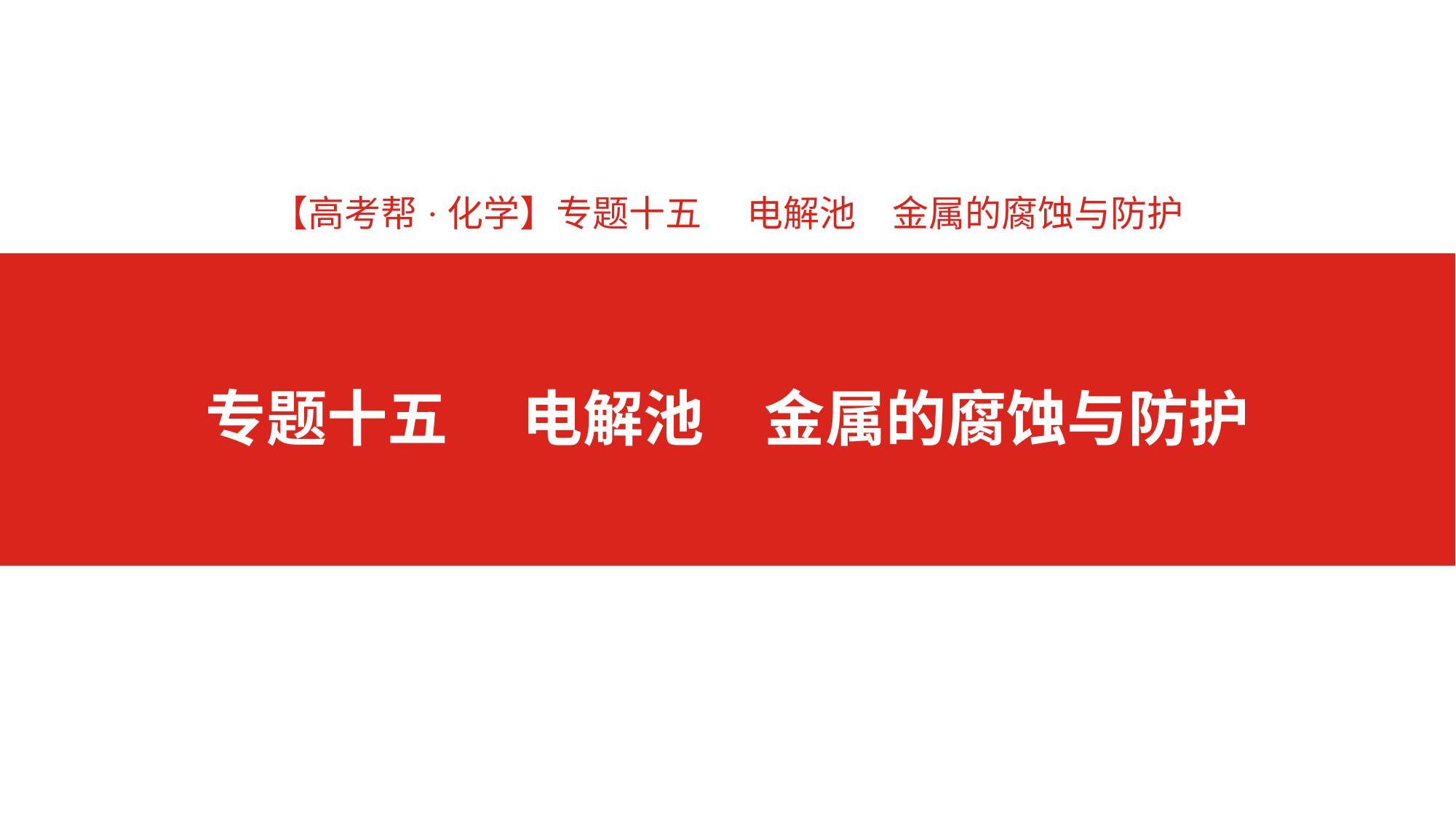

【高考帮·化学】专题十五 　电解池　金属的腐蚀与防护
专题十五 　电解池　金属的腐蚀与防护